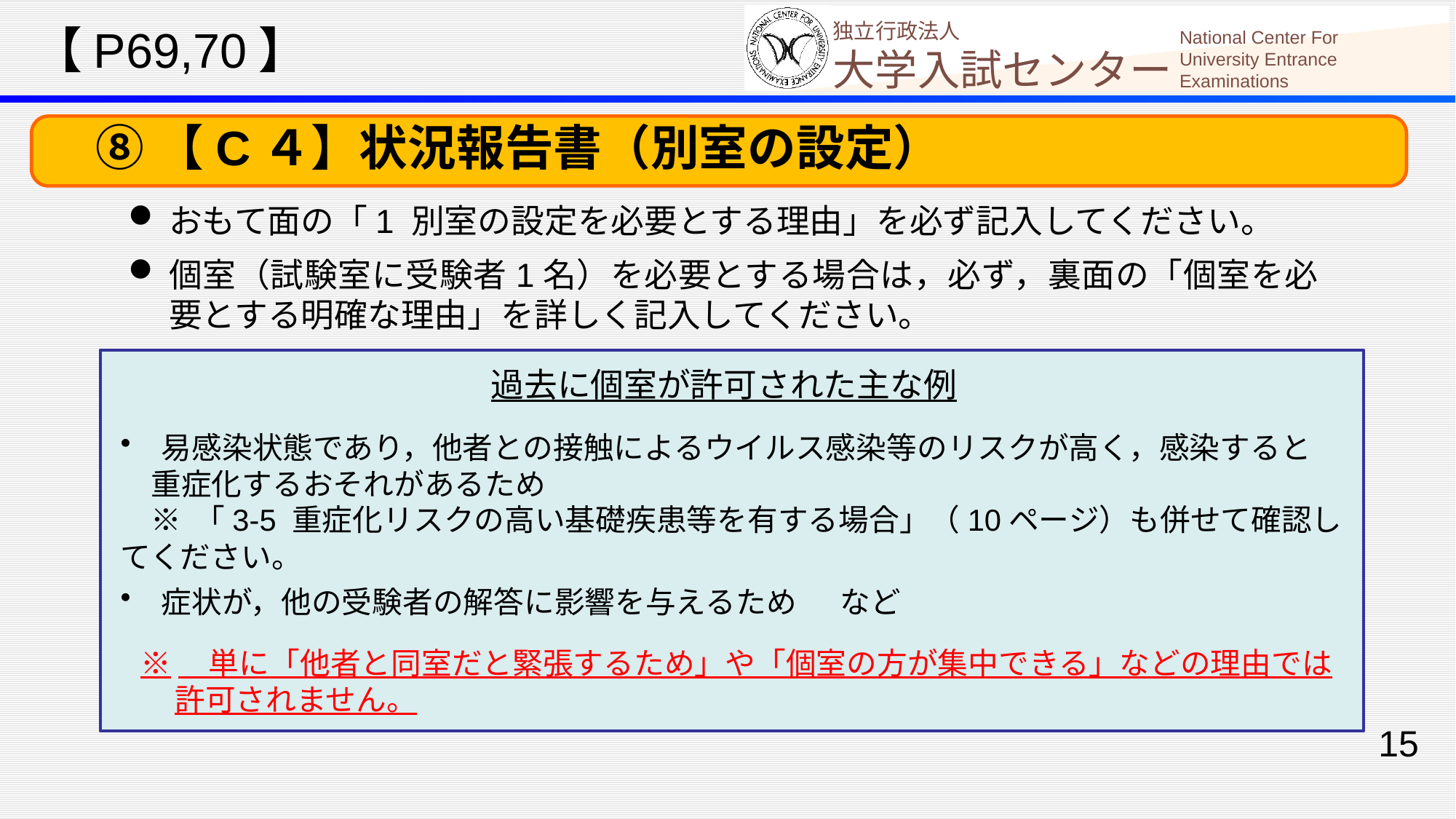

【P69,70】
　⑧ 【C４】状況報告書（別室の設定）
おもて面の「1 別室の設定を必要とする理由」を必ず記入してください。
個室（試験室に受験者1名）を必要とする場合は，必ず，裏面の「個室を必要とする明確な理由」を詳しく記入してください。

過去に個室が許可された主な例
易感染状態であり，他者との接触によるウイルス感染等のリスクが高く，感染すると
　重症化するおそれがあるため
　※  「3-5 重症化リスクの高い基礎疾患等を有する場合」（10ページ）も併せて確認してください。
症状が，他の受験者の解答に影響を与えるため　  など
   ※　単に「他者と同室だと緊張するため」や「個室の方が集中できる」などの理由では
       許可されません。
15